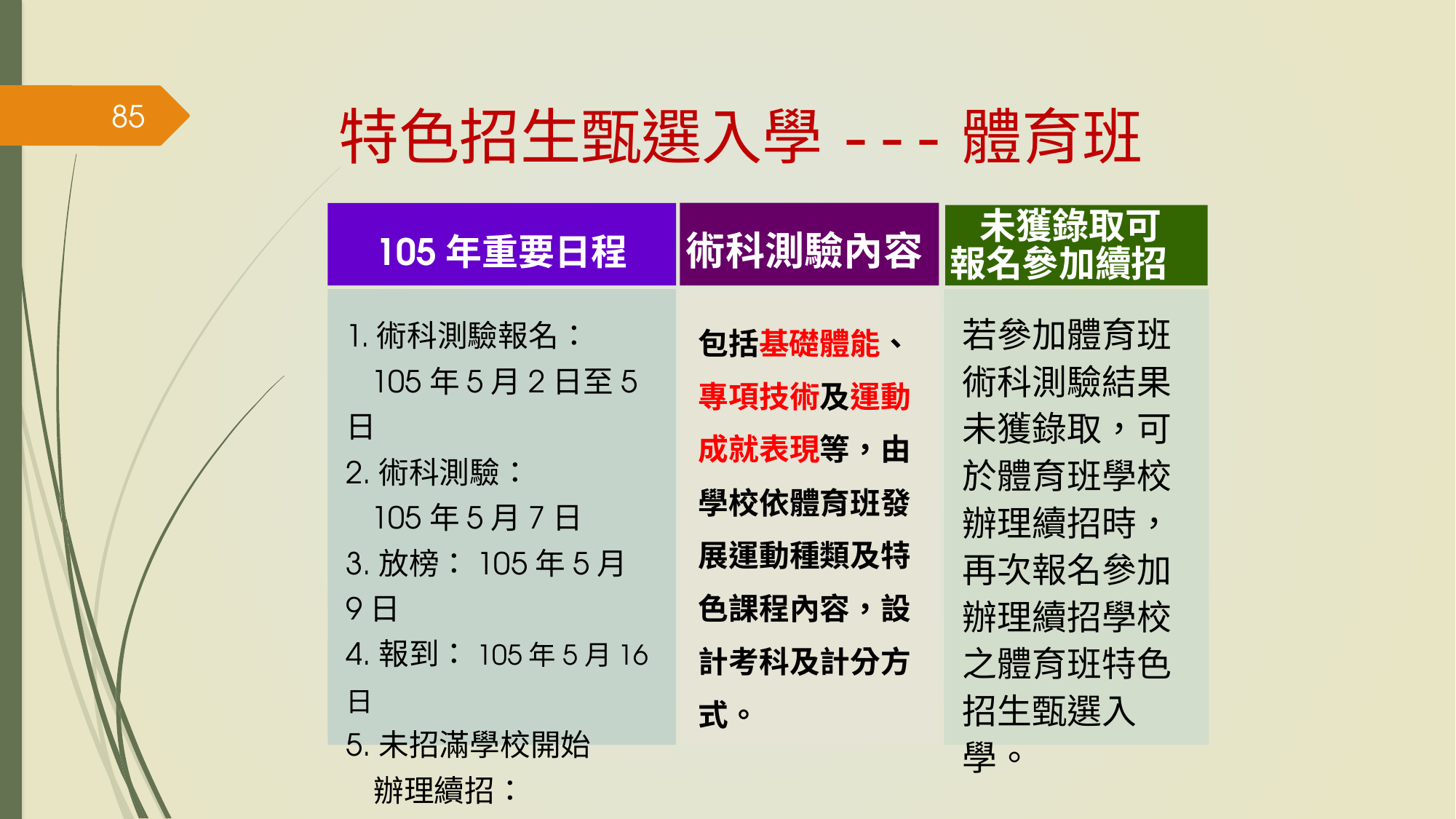

特色招生甄選入學---體育班
85

包括基礎體能、專項技術及運動成就表現等，由學校依體育班發展運動種類及特色課程內容，設計考科及計分方式。
若參加體育班術科測驗結果未獲錄取，可於體育班學校辦理續招時，再次報名參加辦理續招學校之體育班特色招生甄選入學。
105年重要日程
未獲錄取可
報名參加續招
術科測驗內容
1.術科測驗報名：
   105年5月2日至5日
2.術科測驗：
   105年5月7日
3.放榜：105年5月9日
4.報到：105年5月16日
5.未招滿學校開始
   辦理續招：
    ○月○日。